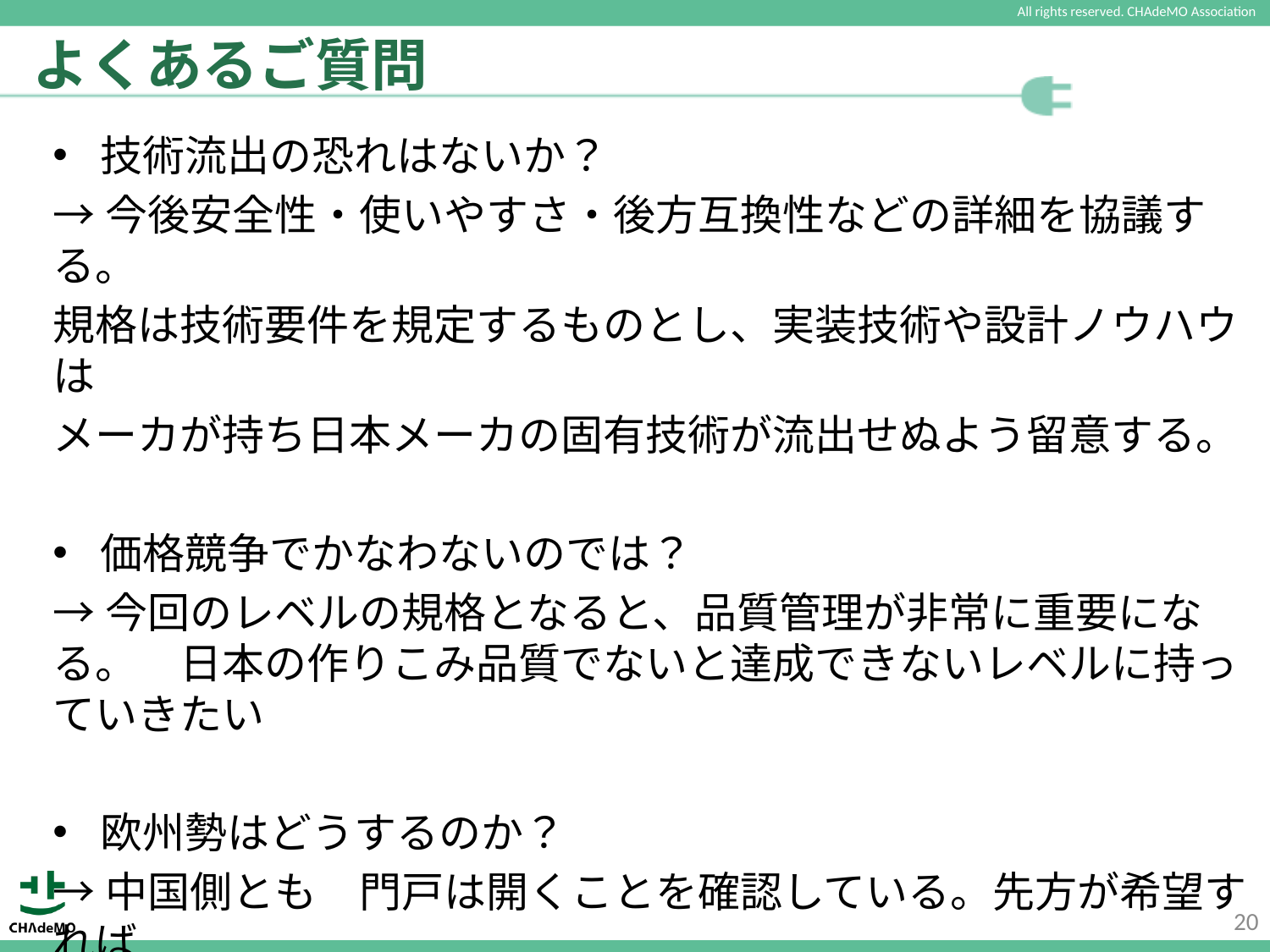

# よくあるご質問
技術流出の恐れはないか？
→今後安全性・使いやすさ・後方互換性などの詳細を協議する。
規格は技術要件を規定するものとし、実装技術や設計ノウハウは
メーカが持ち日本メーカの固有技術が流出せぬよう留意する。

価格競争でかなわないのでは？
→今回のレベルの規格となると、品質管理が非常に重要になる。　日本の作りこみ品質でないと達成できないレベルに持っていきたい

欧州勢はどうするのか？
→中国側とも　門戸は開くことを確認している。先方が希望すれば
排他目的でない規格化、標準化への参加を歓迎する
　　（現行の車両、充電インフラ、通信との互換性は否定しない）

20